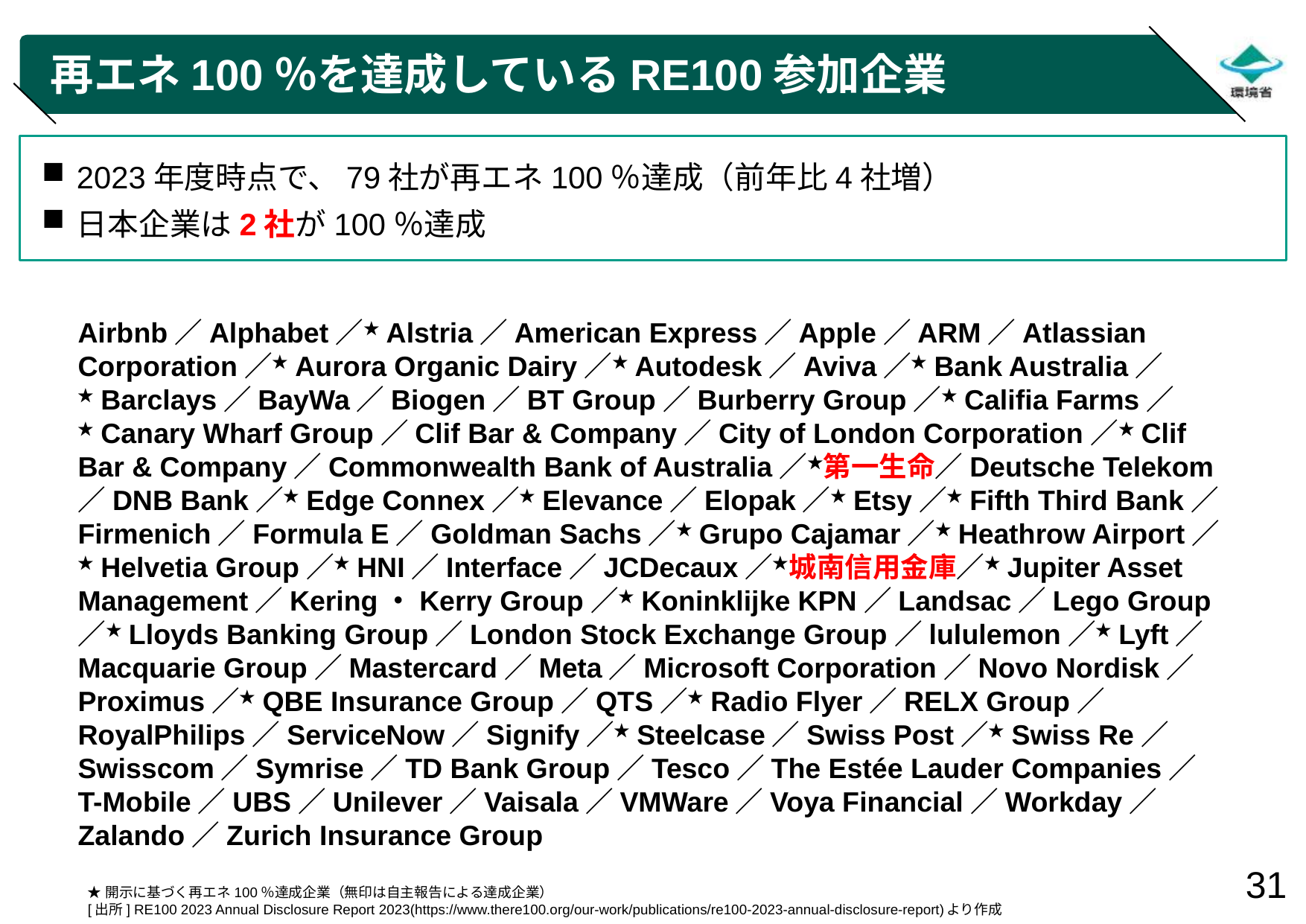

# 再エネ100％を達成しているRE100参加企業
2023年度時点で、79社が再エネ100％達成（前年比4社増）
日本企業は2社が100％達成
Airbnb／Alphabet／★Alstria／American Express／Apple／ARM／Atlassian Corporation／★Aurora Organic Dairy／★Autodesk／Aviva／★Bank Australia／ ★Barclays／BayWa／Biogen／BT Group／Burberry Group／★Califia Farms／★Canary Wharf Group／Clif Bar & Company／City of London Corporation／★Clif Bar & Company／Commonwealth Bank of Australia／★第一生命／Deutsche Telekom／DNB Bank／★Edge Connex／★Elevance／Elopak／★Etsy／★Fifth Third Bank／Firmenich／Formula E／Goldman Sachs／★Grupo Cajamar／★Heathrow Airport／★Helvetia Group／★HNI／Interface／JCDecaux／★城南信用金庫／★Jupiter Asset Management／Kering・Kerry Group／★Koninklijke KPN／Landsac／Lego Group／★Lloyds Banking Group／London Stock Exchange Group／lululemon／★Lyft／Macquarie Group／Mastercard／Meta／Microsoft Corporation／Novo Nordisk／Proximus／★QBE Insurance Group／QTS／★Radio Flyer／RELX Group／RoyalPhilips／ServiceNow／Signify／★Steelcase／Swiss Post／★Swiss Re／Swisscom／Symrise／TD Bank Group／Tesco／The Estée Lauder Companies／T-Mobile／UBS／Unilever／Vaisala／VMWare／Voya Financial／Workday／Zalando／Zurich Insurance Group
★開示に基づく再エネ100％達成企業（無印は自主報告による達成企業）
[出所] RE100 2023 Annual Disclosure Report 2023(https://www.there100.org/our-work/publications/re100-2023-annual-disclosure-report)より作成